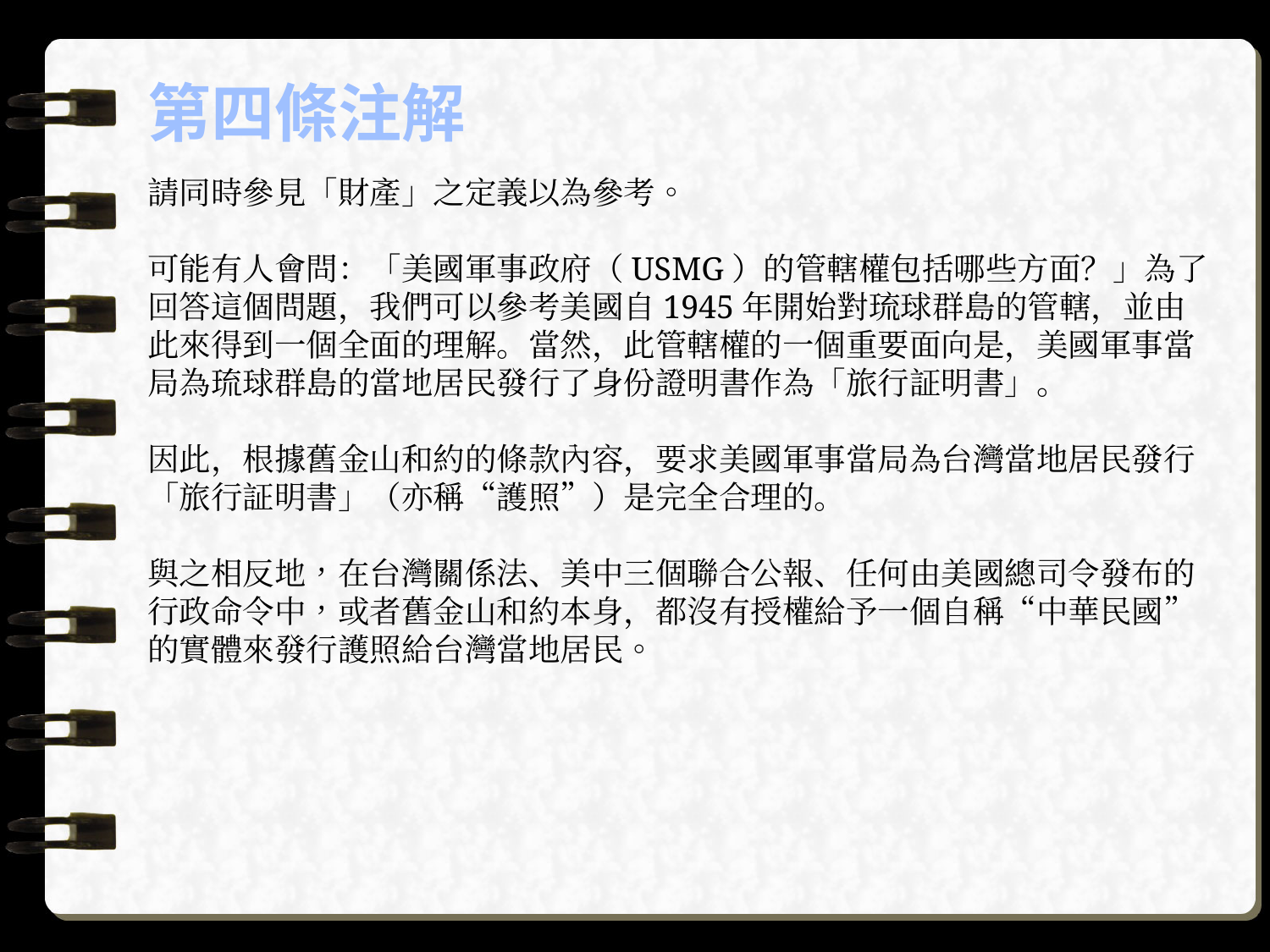

# 第四條注解
請同時參見「財產」之定義以為參考。
可能有人會問：「美國軍事政府（USMG）的管轄權包括哪些方面？」為了回答這個問題，我們可以參考美國自1945年開始對琉球群島的管轄，並由此來得到一個全面的理解。當然，此管轄權的一個重要面向是，美國軍事當局為琉球群島的當地居民發行了身份證明書作為「旅行証明書」。
因此，根據舊金山和約的條款內容，要求美國軍事當局為台灣當地居民發行「旅行証明書」（亦稱“護照”）是完全合理的。
與之相反地，在台灣關係法、美中三個聯合公報、任何由美國總司令發布的行政命令中，或者舊金山和約本身，都沒有授權給予一個自稱“中華民國”的實體來發行護照給台灣當地居民。